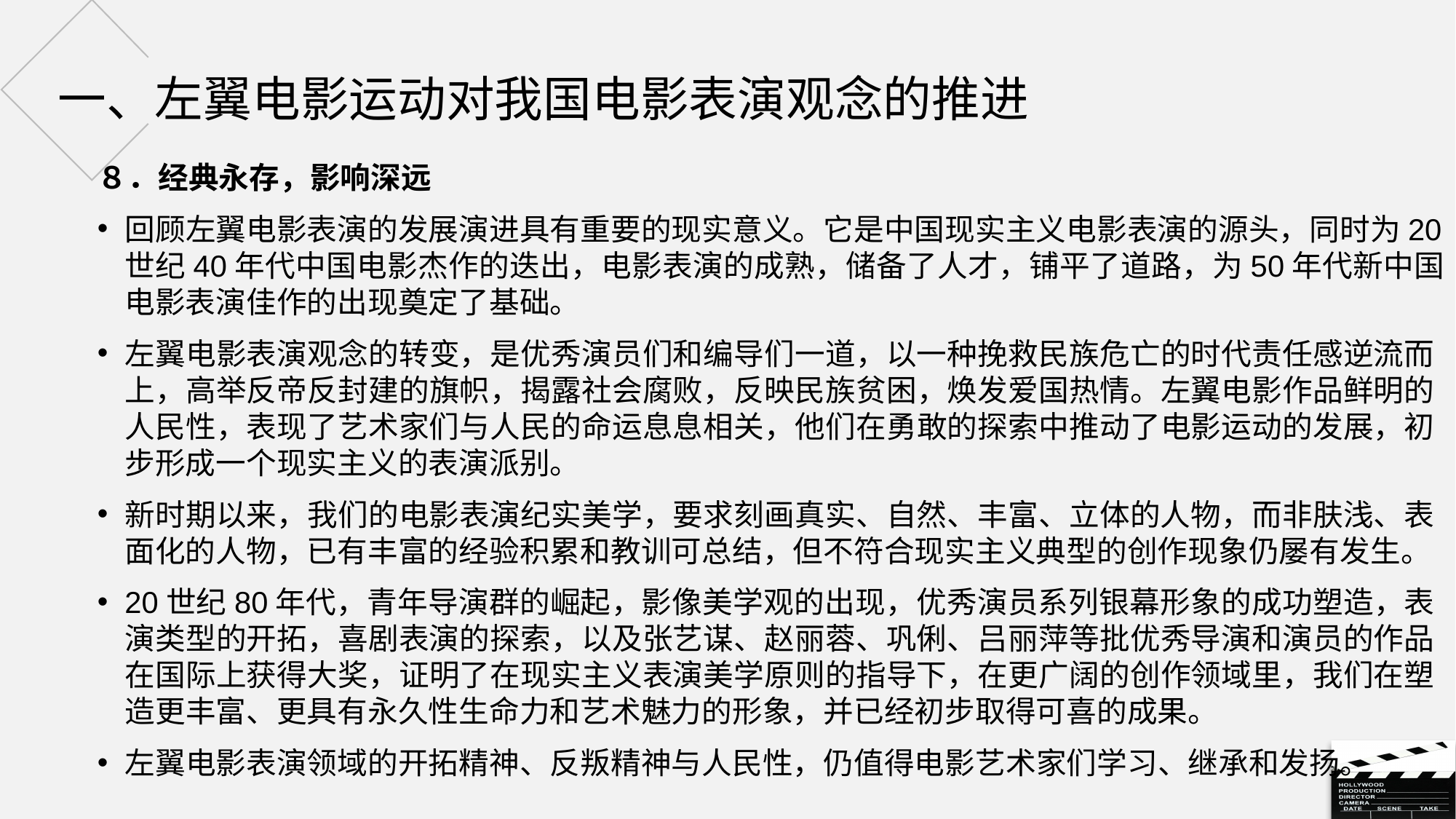

# 一、左翼电影运动对我国电影表演观念的推进
８．经典永存，影响深远
回顾左翼电影表演的发展演进具有重要的现实意义。它是中国现实主义电影表演的源头，同时为20世纪40年代中国电影杰作的迭出，电影表演的成熟，储备了人才，铺平了道路，为50年代新中国电影表演佳作的出现奠定了基础。
左翼电影表演观念的转变，是优秀演员们和编导们一道，以一种挽救民族危亡的时代责任感逆流而上，高举反帝反封建的旗帜，揭露社会腐败，反映民族贫困，焕发爱国热情。左翼电影作品鲜明的人民性，表现了艺术家们与人民的命运息息相关，他们在勇敢的探索中推动了电影运动的发展，初步形成一个现实主义的表演派别。
新时期以来，我们的电影表演纪实美学，要求刻画真实、自然、丰富、立体的人物，而非肤浅、表面化的人物，已有丰富的经验积累和教训可总结，但不符合现实主义典型的创作现象仍屡有发生。
20世纪80年代，青年导演群的崛起，影像美学观的出现，优秀演员系列银幕形象的成功塑造，表演类型的开拓，喜剧表演的探索，以及张艺谋、赵丽蓉、巩俐、吕丽萍等批优秀导演和演员的作品在国际上获得大奖，证明了在现实主义表演美学原则的指导下，在更广阔的创作领域里，我们在塑造更丰富、更具有永久性生命力和艺术魅力的形象，并已经初步取得可喜的成果。
左翼电影表演领域的开拓精神、反叛精神与人民性，仍值得电影艺术家们学习、继承和发扬。